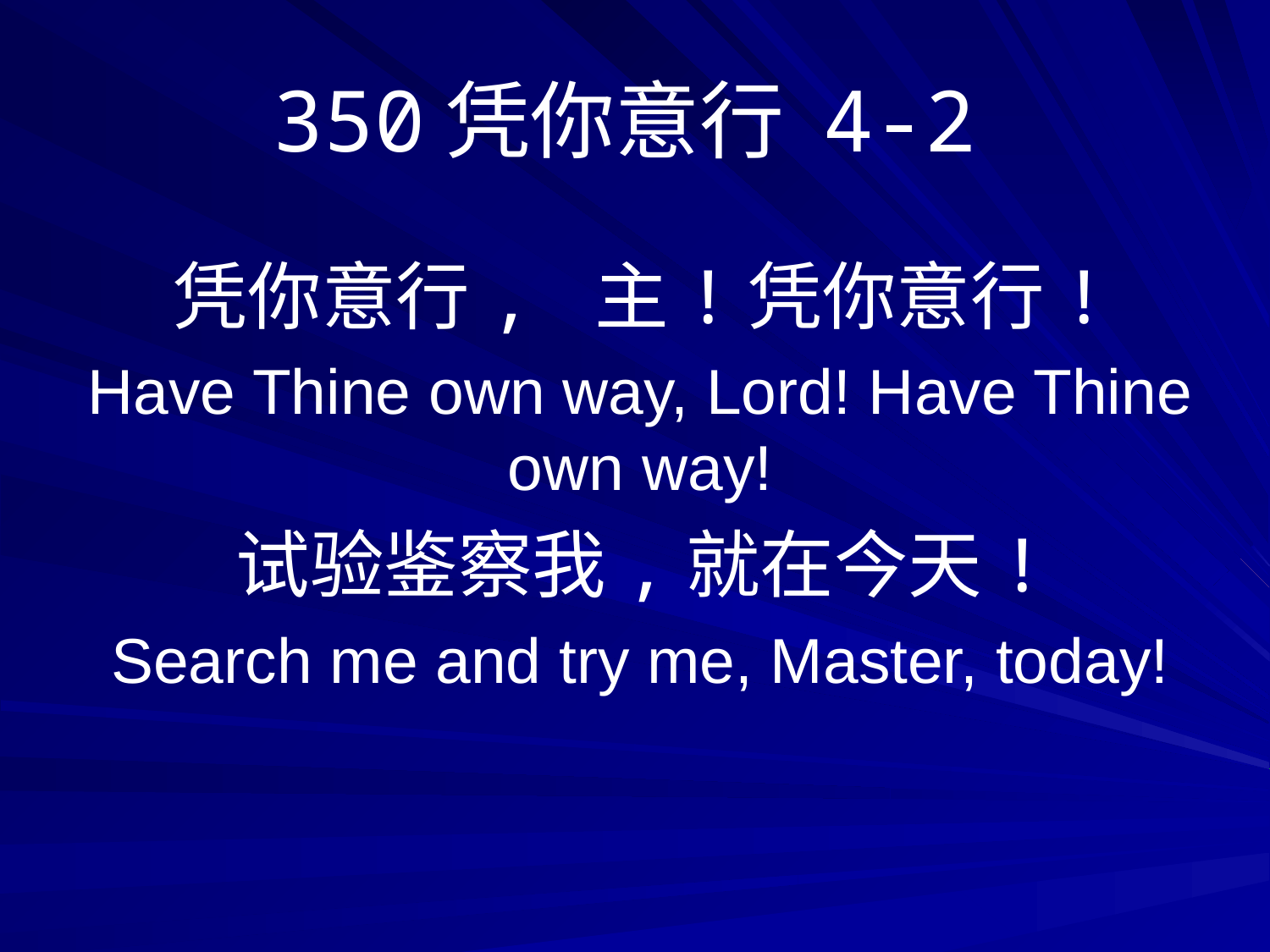

350凭你意行 4-2
凭你意行, 主!凭你意行!
Have Thine own way, Lord! Have Thine own way!
试验鉴察我,就在今天!
Search me and try me, Master, today!